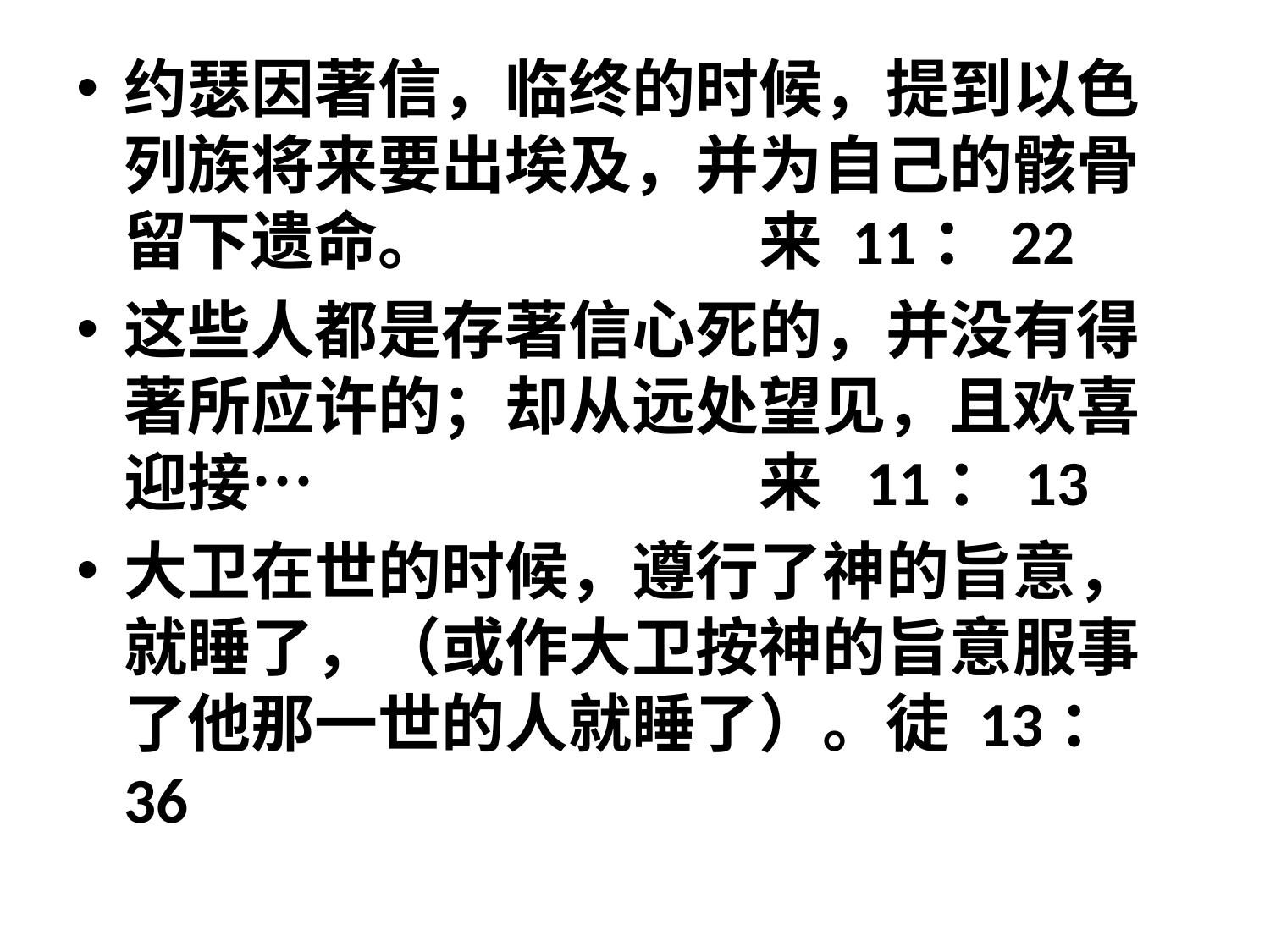

约瑟因著信，临终的时候，提到以色列族将来要出埃及，并为自己的骸骨留下遗命。			来 11：22
这些人都是存著信心死的，并没有得著所应许的；却从远处望见，且欢喜迎接… 				来  11：13
大卫在世的时候，遵行了神的旨意，就睡了，（或作大卫按神的旨意服事了他那一世的人就睡了）。徒 13：36